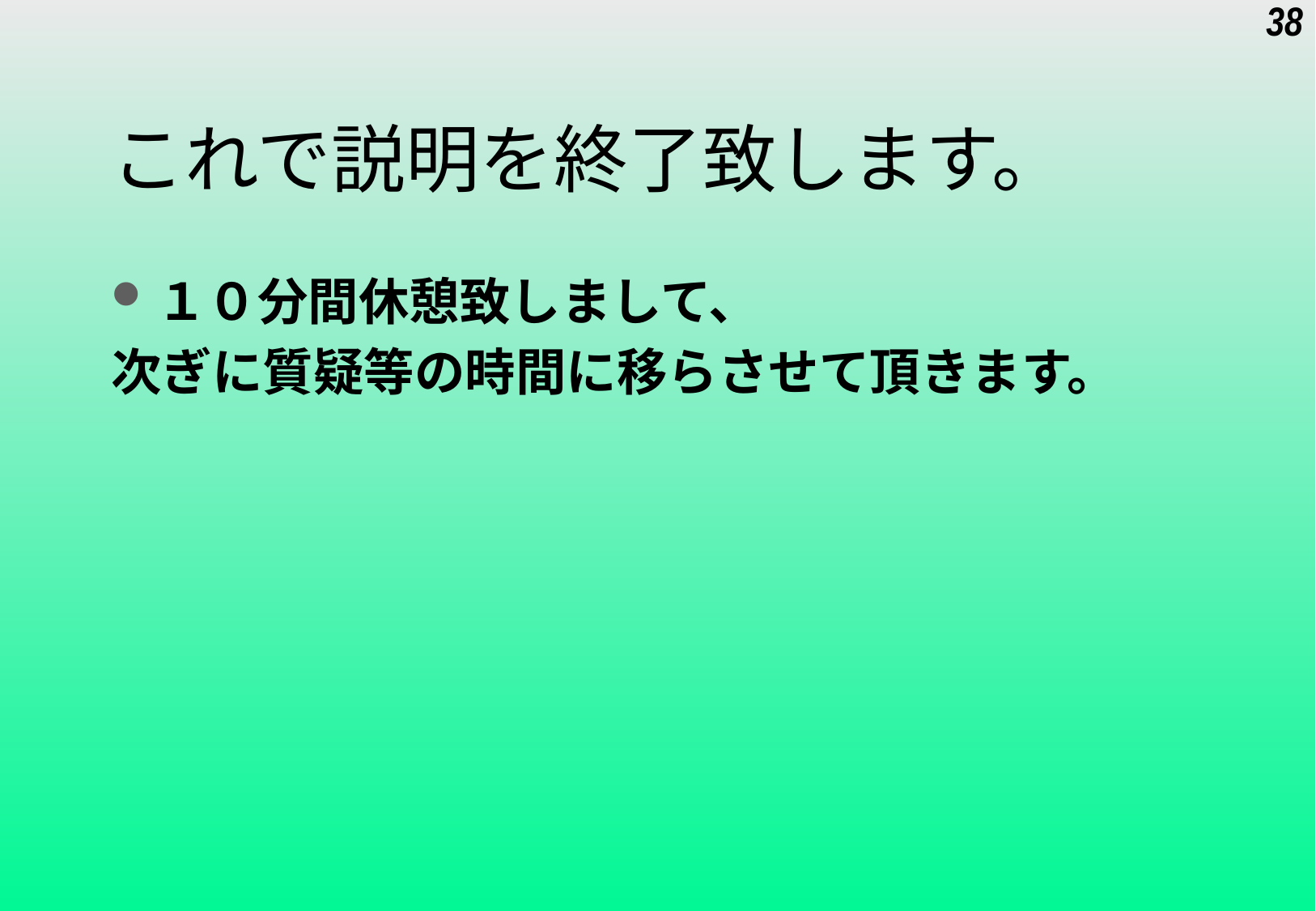

38
# これで説明を終了致します。
１０分間休憩致しまして、
次ぎに質疑等の時間に移らさせて頂きます。